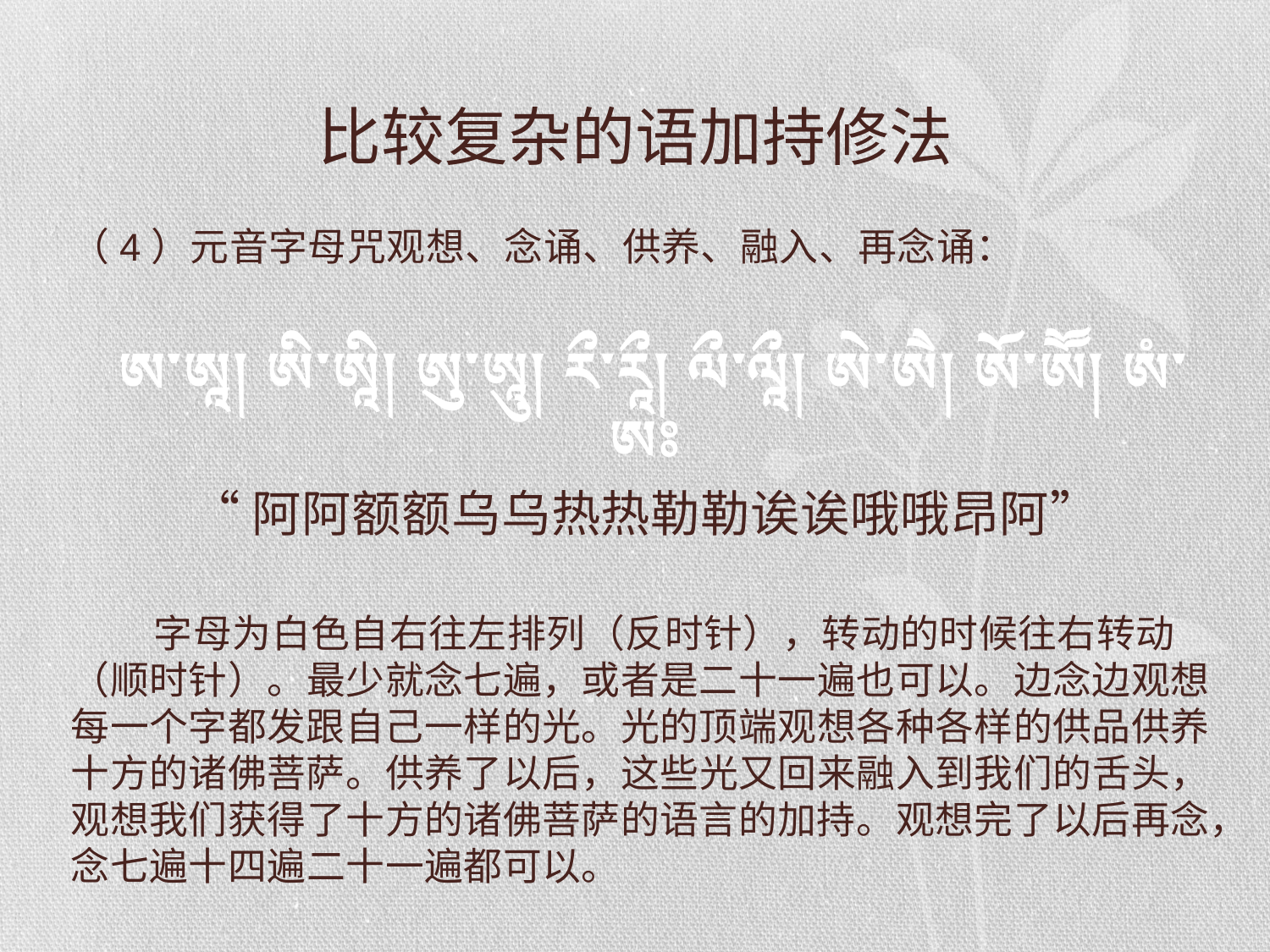

# 比较复杂的语加持修法
（4）元音字母咒观想、念诵、供养、融入、再念诵：

 ཨ་ཨཱ། ཨི་ཨཱི། ཨུ་ཨཱུ། རྀ་རཱྀ། ལྀ་ལཱྀ། ཨེ་ཨཻ། ཨོ་ཨཽ། ཨཾ་ཨཿ
“阿阿额额乌乌热热勒勒诶诶哦哦昂阿”

        字母为白色自右往左排列（反时针），转动的时候往右转动（顺时针）。最少就念七遍，或者是二十一遍也可以。边念边观想每一个字都发跟自己一样的光。光的顶端观想各种各样的供品供养十方的诸佛菩萨。供养了以后，这些光又回来融入到我们的舌头，观想我们获得了十方的诸佛菩萨的语言的加持。观想完了以后再念，念七遍十四遍二十一遍都可以。